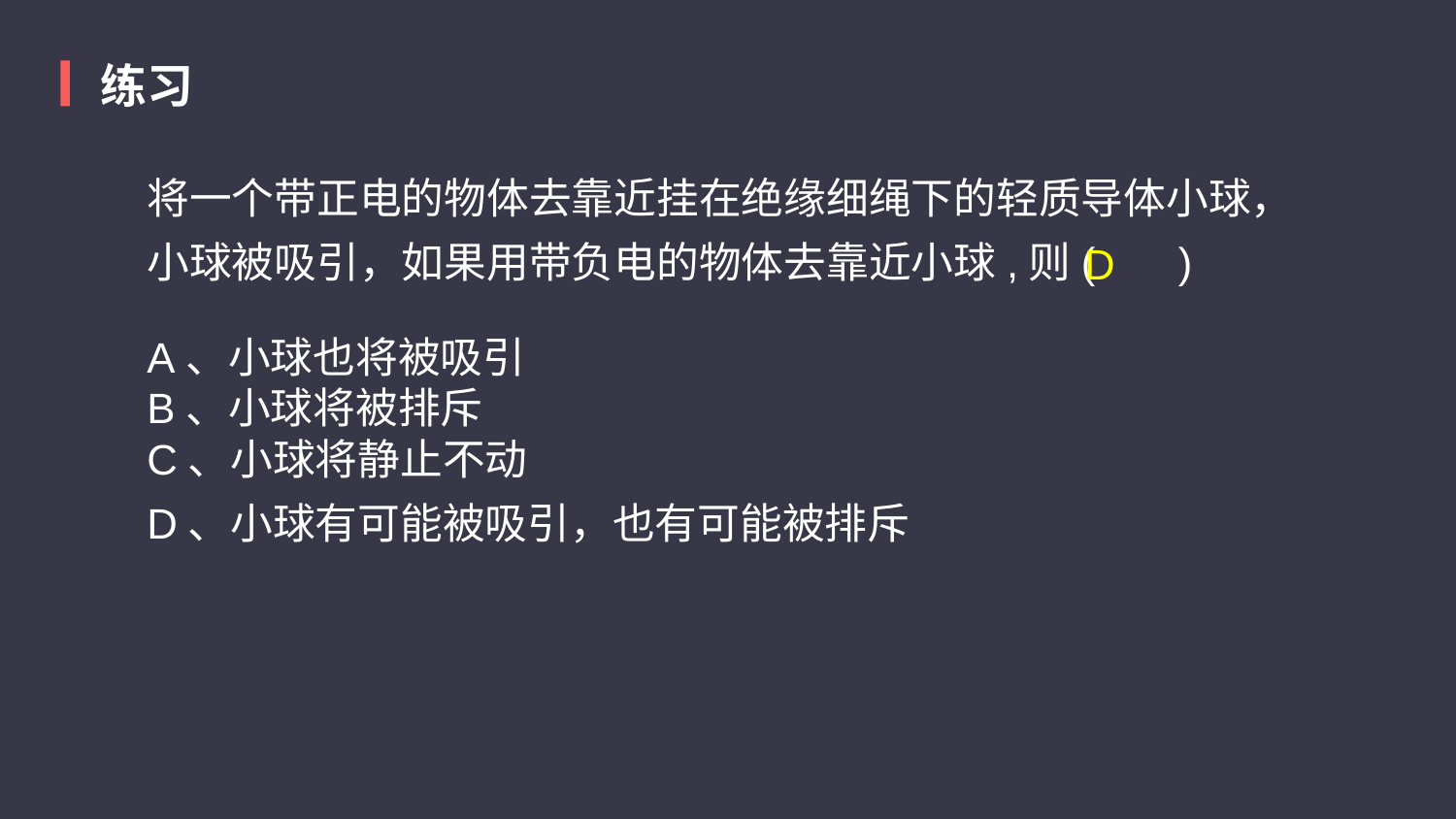

练习

将一个带正电的物体去靠近挂在绝缘细绳下的轻质导体小球，小球被吸引，如果用带负电的物体去靠近小球,则(       )
D
A、小球也将被吸引
B、小球将被排斥
C、小球将静止不动
D、小球有可能被吸引，也有可能被排斥